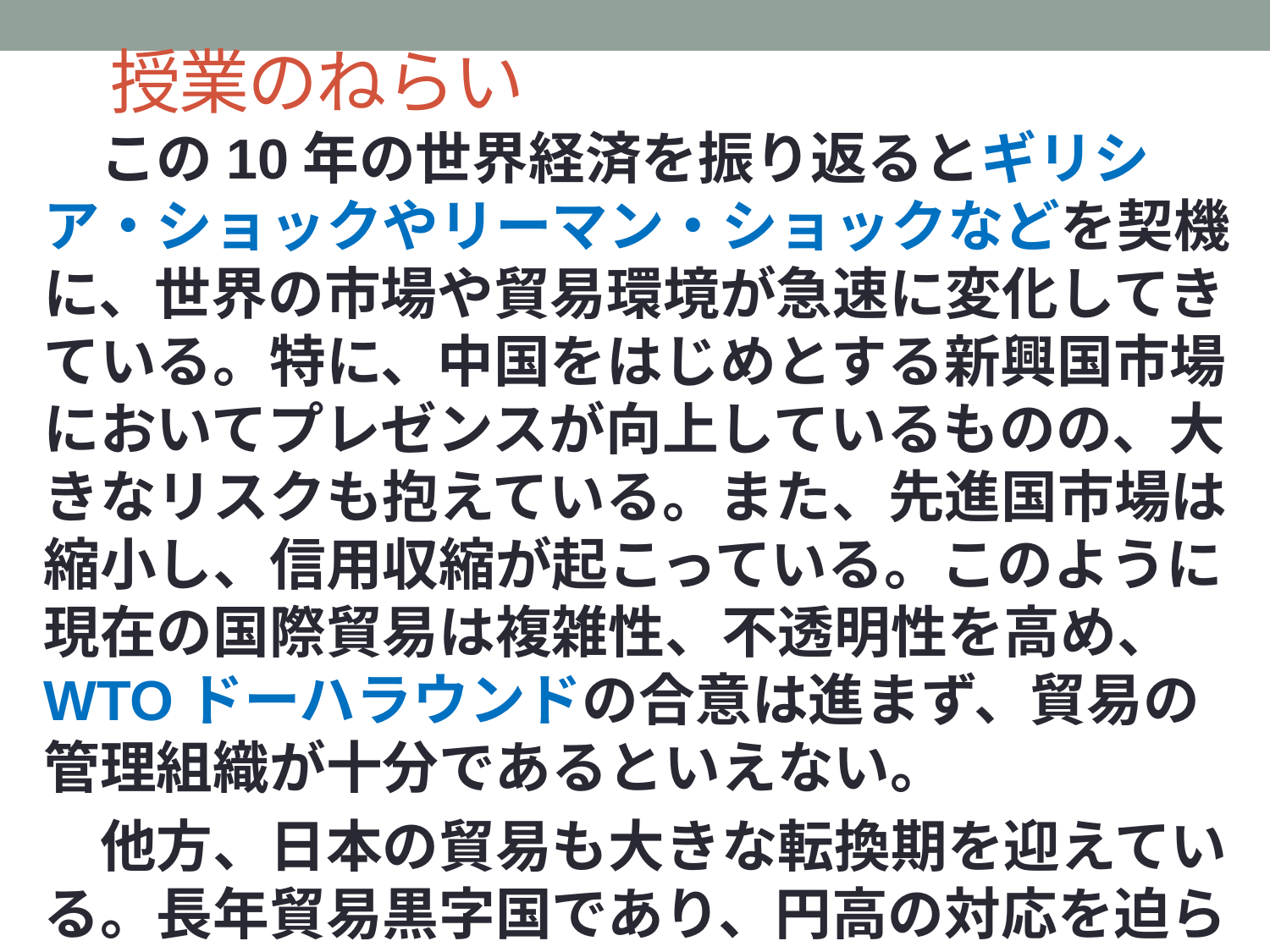

# 授業のねらい
　この10年の世界経済を振り返るとギリシア・ショックやリーマン・ショックなどを契機に、世界の市場や貿易環境が急速に変化してきている。特に、中国をはじめとする新興国市場においてプレゼンスが向上しているものの、大きなリスクも抱えている。また、先進国市場は縮小し、信用収縮が起こっている。このように現在の国際貿易は複雑性、不透明性を高め、WTOドーハラウンドの合意は進まず、貿易の管理組織が十分であるといえない。
　他方、日本の貿易も大きな転換期を迎えている。長年貿易黒字国であり、円高の対応を迫られてきた日本は、今や貿易黒字基調ではなくなっている。